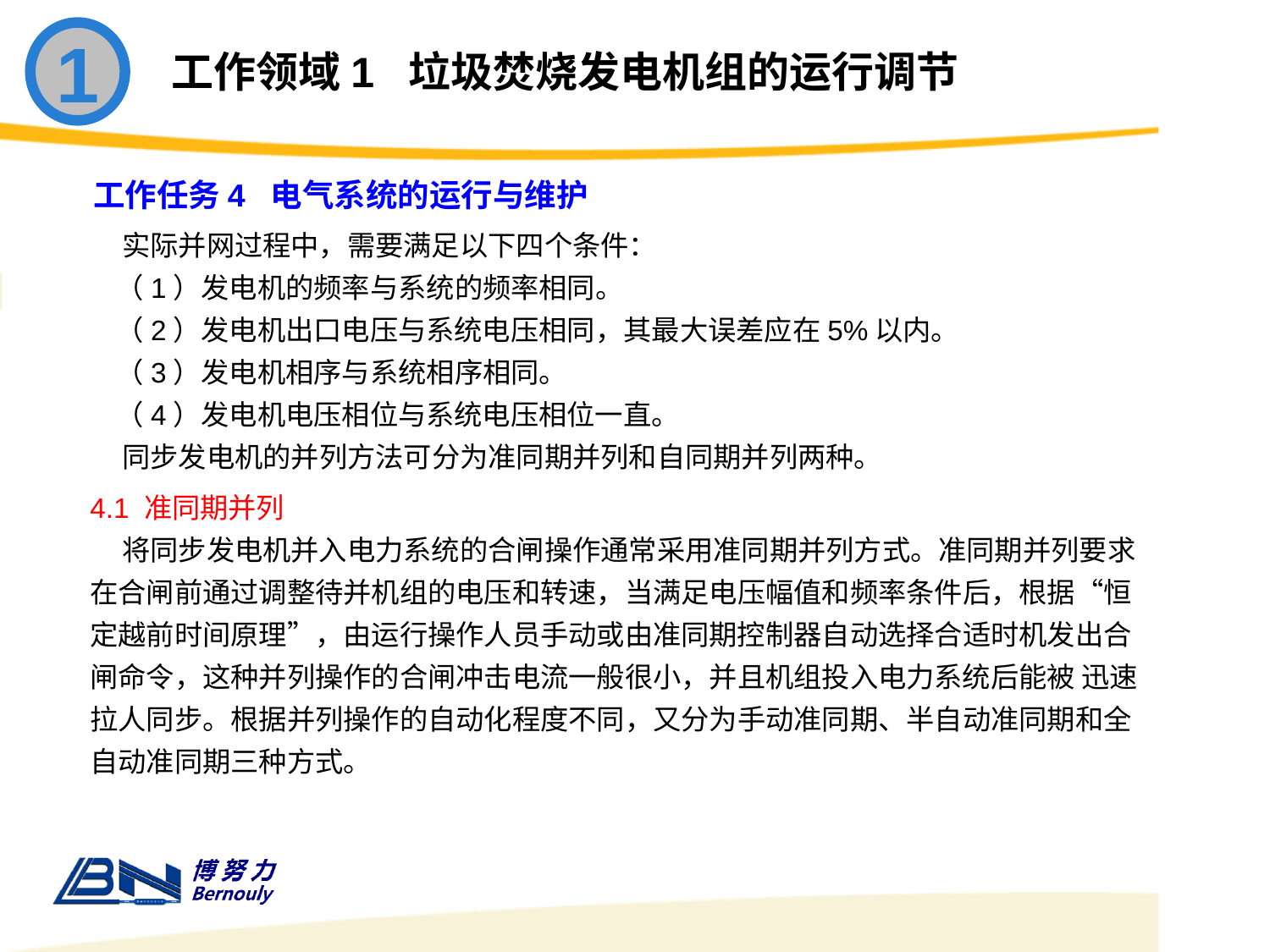

1
工作领域1  垃圾焚烧发电机组的运行调节
工作任务4  电气系统的运行与维护
    实际并网过程中，需要满足以下四个条件：
   （1）发电机的频率与系统的频率相同。
   （2）发电机出口电压与系统电压相同，其最大误差应在5%以内。
   （3）发电机相序与系统相序相同。
   （4）发电机电压相位与系统电压相位一直。
    同步发电机的并列方法可分为准同期并列和自同期并列两种。
4.1 准同期并列
    将同步发电机并入电力系统的合闸操作通常采用准同期并列方式。准同期并列要求在合闸前通过调整待并机组的电压和转速，当满足电压幅值和频率条件后，根据“恒 定越前时间原理”，由运行操作人员手动或由准同期控制器自动选择合适时机发出合闸命令，这种并列操作的合闸冲击电流一般很小，并且机组投入电力系统后能被 迅速拉人同步。根据并列操作的自动化程度不同，又分为手动准同期、半自动准同期和全自动准同期三种方式。